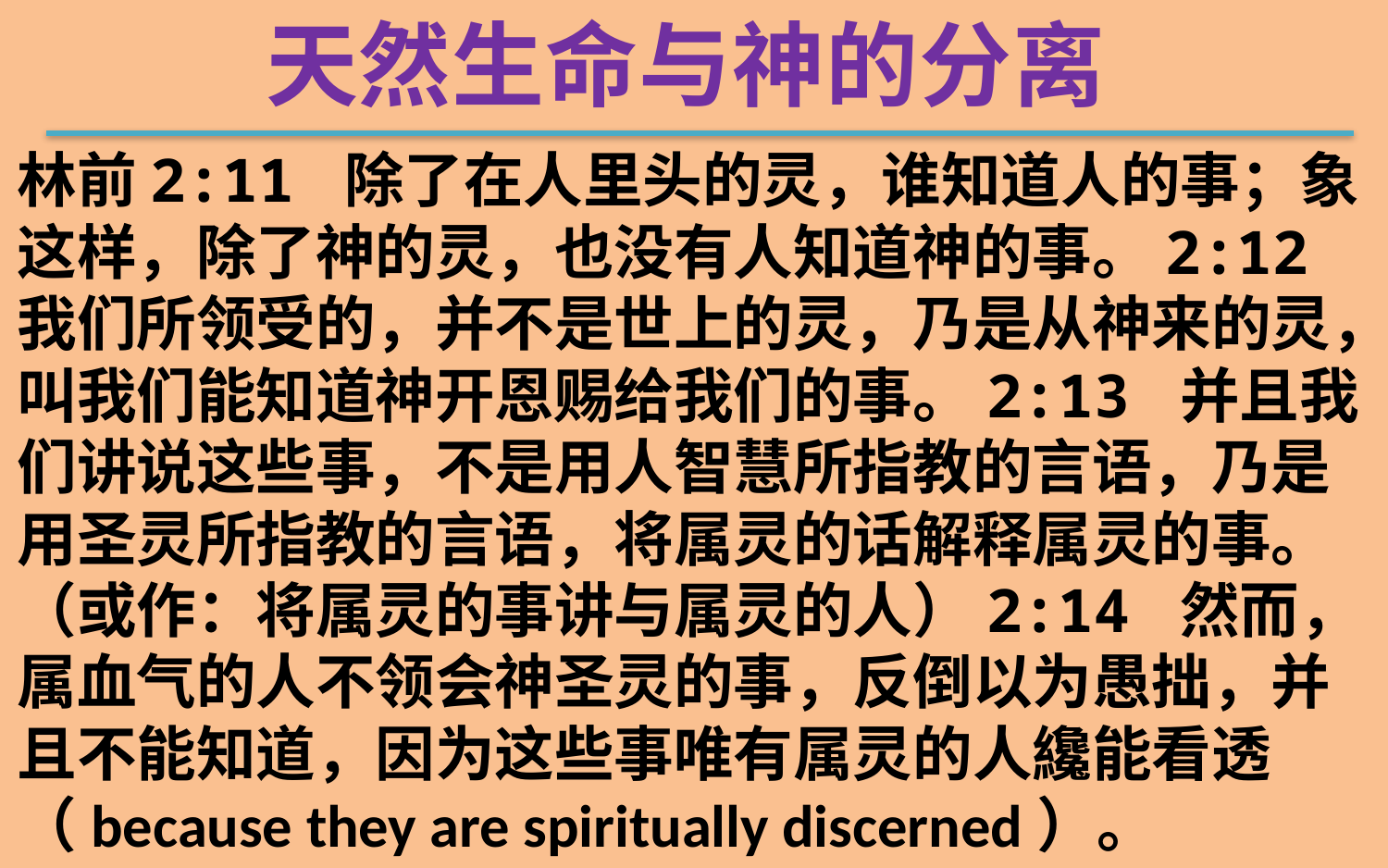

天然生命与神的分离
林前2:11 除了在人里头的灵，谁知道人的事；象这样，除了神的灵，也没有人知道神的事。2:12 我们所领受的，并不是世上的灵，乃是从神来的灵，叫我们能知道神开恩赐给我们的事。2:13 并且我们讲说这些事，不是用人智慧所指教的言语，乃是用圣灵所指教的言语，将属灵的话解释属灵的事。（或作：将属灵的事讲与属灵的人）2:14 然而，属血气的人不领会神圣灵的事，反倒以为愚拙，并且不能知道，因为这些事唯有属灵的人纔能看透（because they are spiritually discerned）。